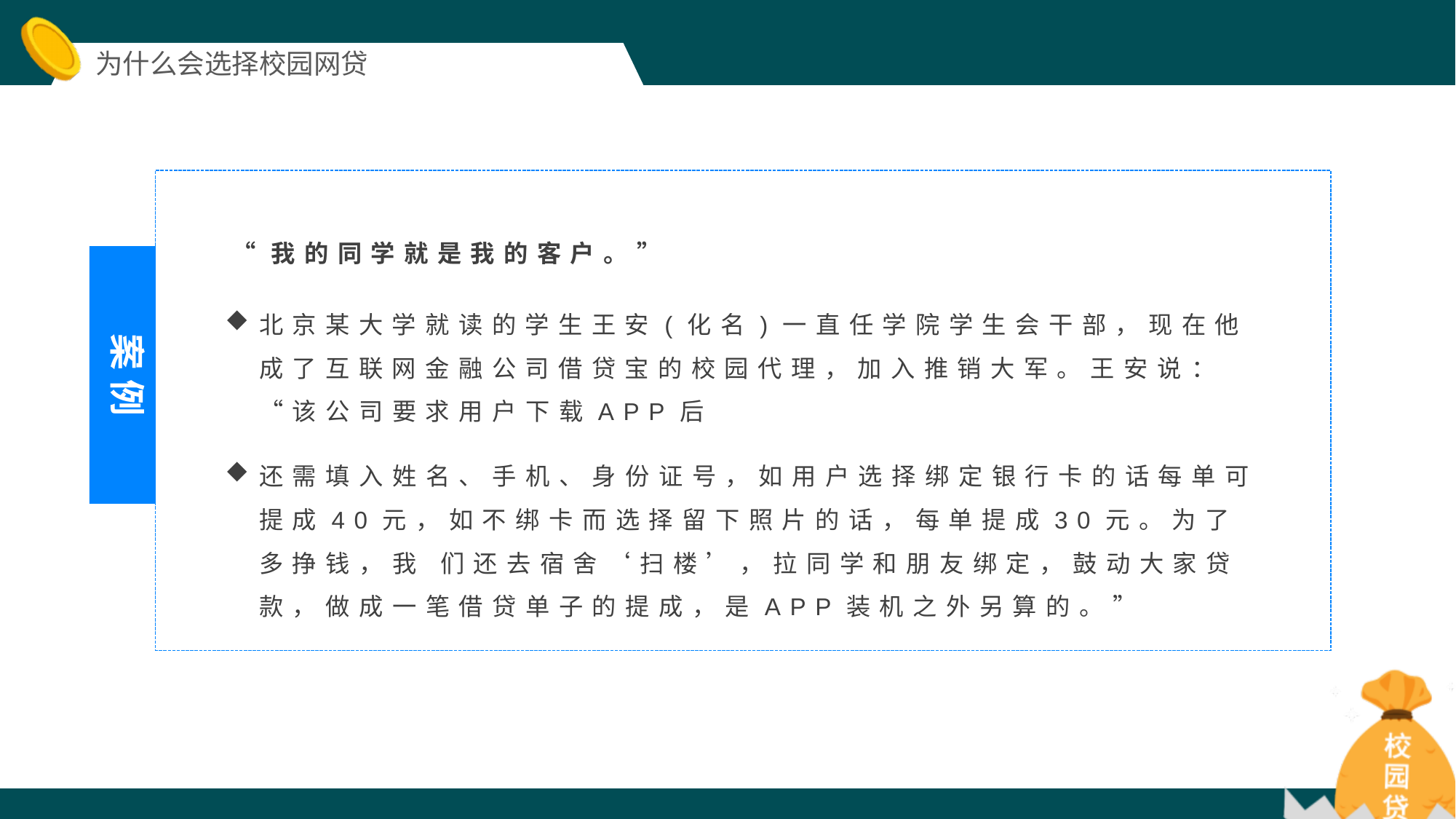

“我的同学就是我的客户。”
案例
北京某大学就读的学生王安(化名)一直任学院学生会干部，现在他成了互联网金融公司借贷宝的校园代理，加入推销大军。王安说：“该公司要求用户下载APP后
还需填入姓名、手机、身份证号，如用户选择绑定银行卡的话每单可提成40元，如不绑卡而选择留下照片的话，每单提成30元。为了多挣钱，我 们还去宿舍‘扫楼’，拉同学和朋友绑定，鼓动大家贷款，做成一笔借贷单子的提成，是APP装机之外另算的。”